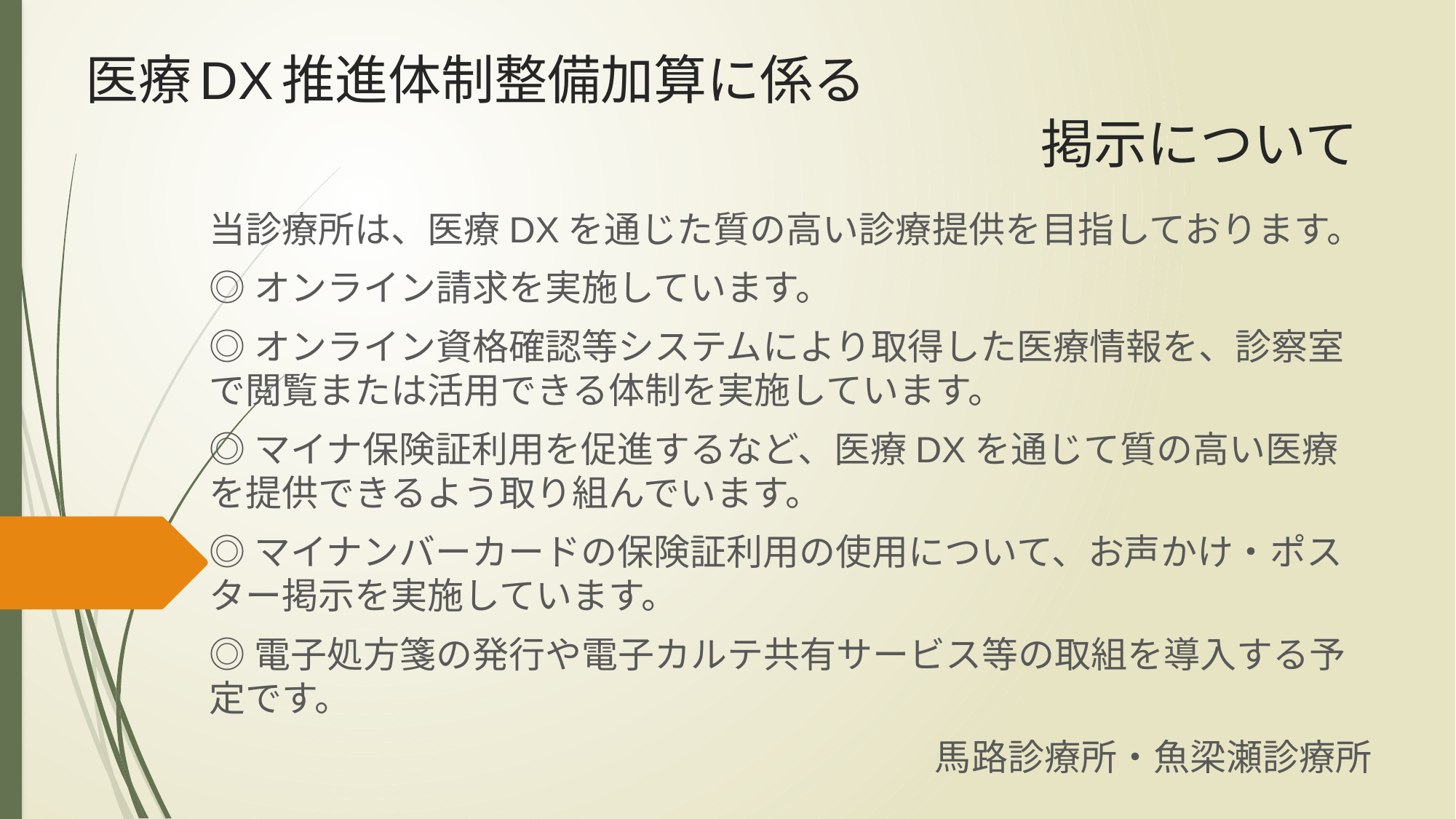

# 医療DX推進体制整備加算に係る 　　　　　　　　　　　　　　　　　　掲示について
当診療所は、医療DXを通じた質の高い診療提供を目指しております。
◎オンライン請求を実施しています。
◎オンライン資格確認等システムにより取得した医療情報を、診察室で閲覧または活用できる体制を実施しています。
◎マイナ保険証利用を促進するなど、医療DXを通じて質の高い医療を提供できるよう取り組んでいます。
◎マイナンバーカードの保険証利用の使用について、お声かけ・ポスター掲示を実施しています。
◎電子処方箋の発行や電子カルテ共有サービス等の取組を導入する予定です。
馬路診療所・魚梁瀬診療所